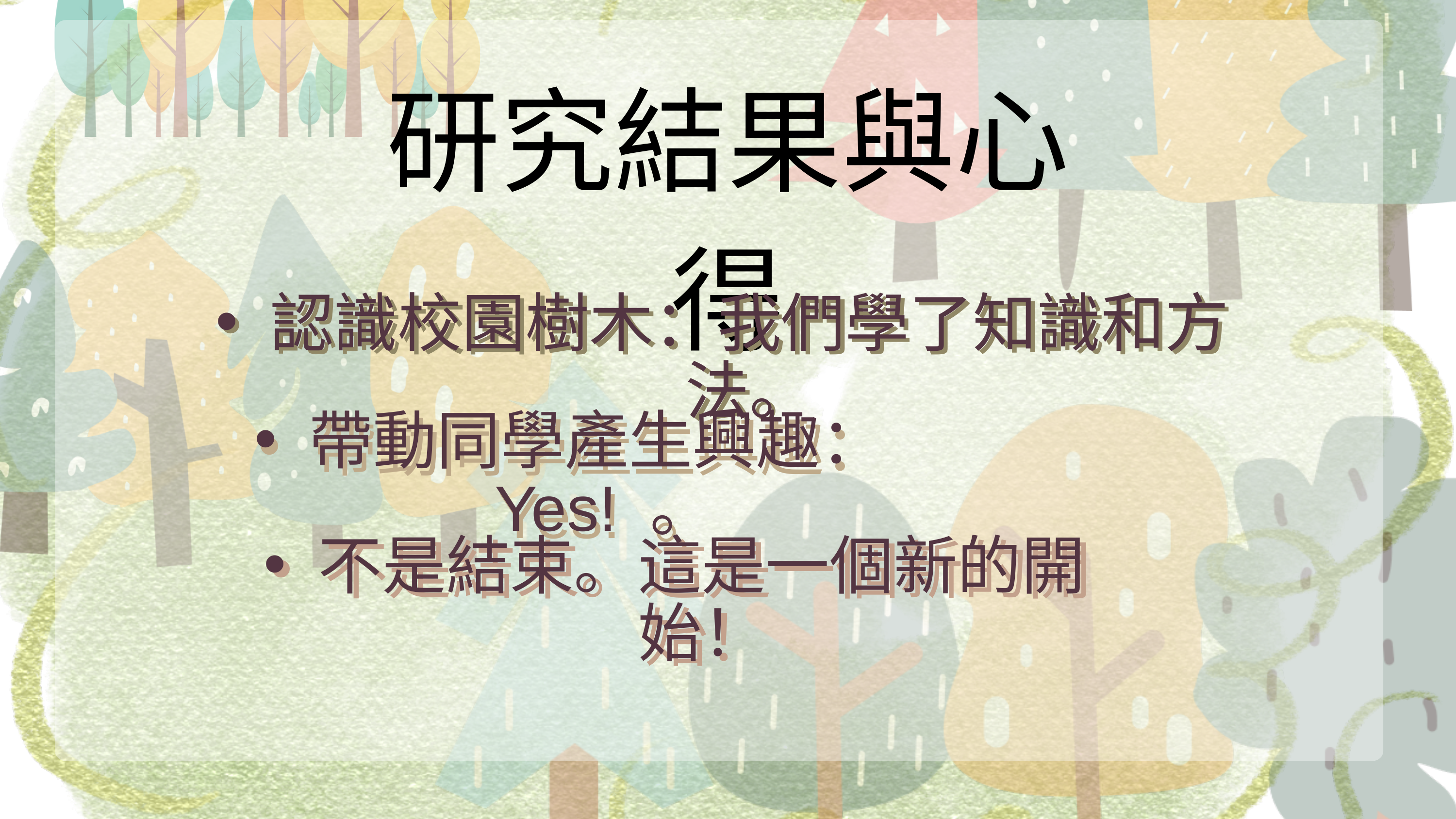

研究結果與心得

認識校園樹木：我們學了知識和方法。
認識校園樹木：我們學了知識和方法。

帶動同學產生興趣：Yes! 。
帶動同學產生興趣：Yes! 。
不是結束。這是一個新的開始！
不是結束。這是一個新的開始！